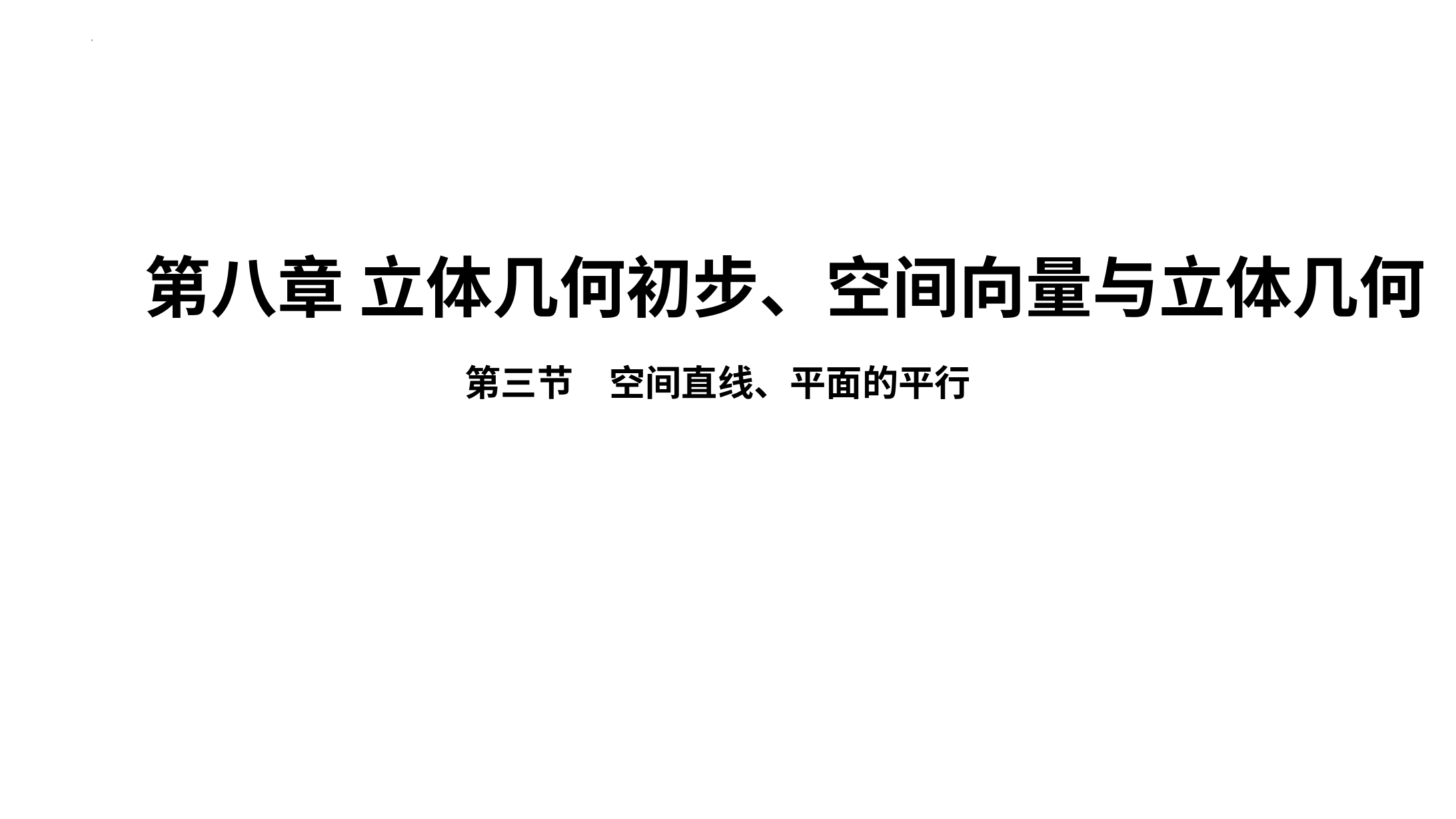

第八章 立体几何初步、空间向量与立体几何
第三节　空间直线、平面的平行
必备知识·逐点夯实
核心考点·分类突破